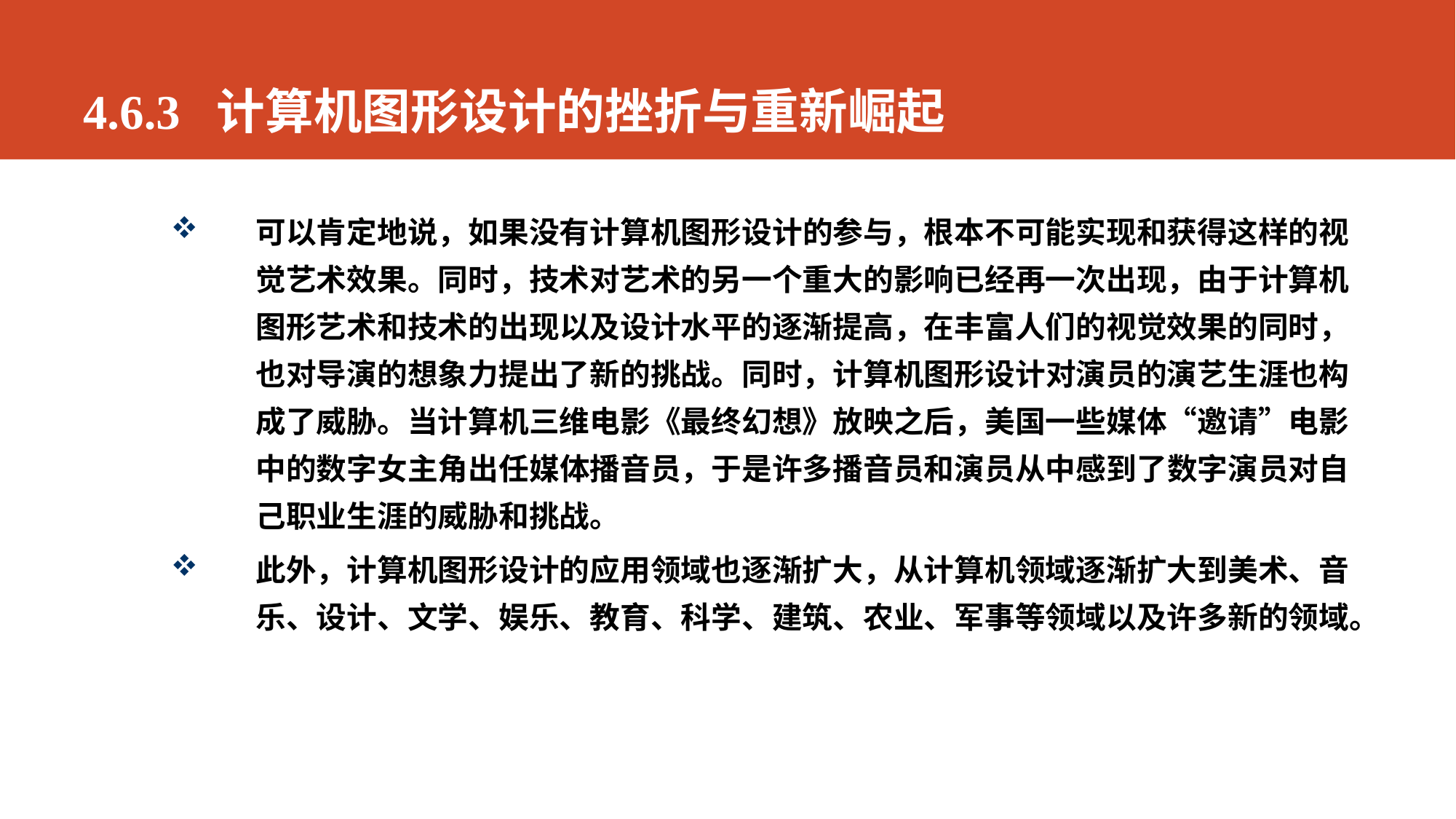

# 4.6.3  计算机图形设计的挫折与重新崛起
可以肯定地说，如果没有计算机图形设计的参与，根本不可能实现和获得这样的视觉艺术效果。同时，技术对艺术的另一个重大的影响已经再一次出现，由于计算机图形艺术和技术的出现以及设计水平的逐渐提高，在丰富人们的视觉效果的同时，也对导演的想象力提出了新的挑战。同时，计算机图形设计对演员的演艺生涯也构成了威胁。当计算机三维电影《最终幻想》放映之后，美国一些媒体“邀请”电影中的数字女主角出任媒体播音员，于是许多播音员和演员从中感到了数字演员对自己职业生涯的威胁和挑战。
此外，计算机图形设计的应用领域也逐渐扩大，从计算机领域逐渐扩大到美术、音乐、设计、文学、娱乐、教育、科学、建筑、农业、军事等领域以及许多新的领域。